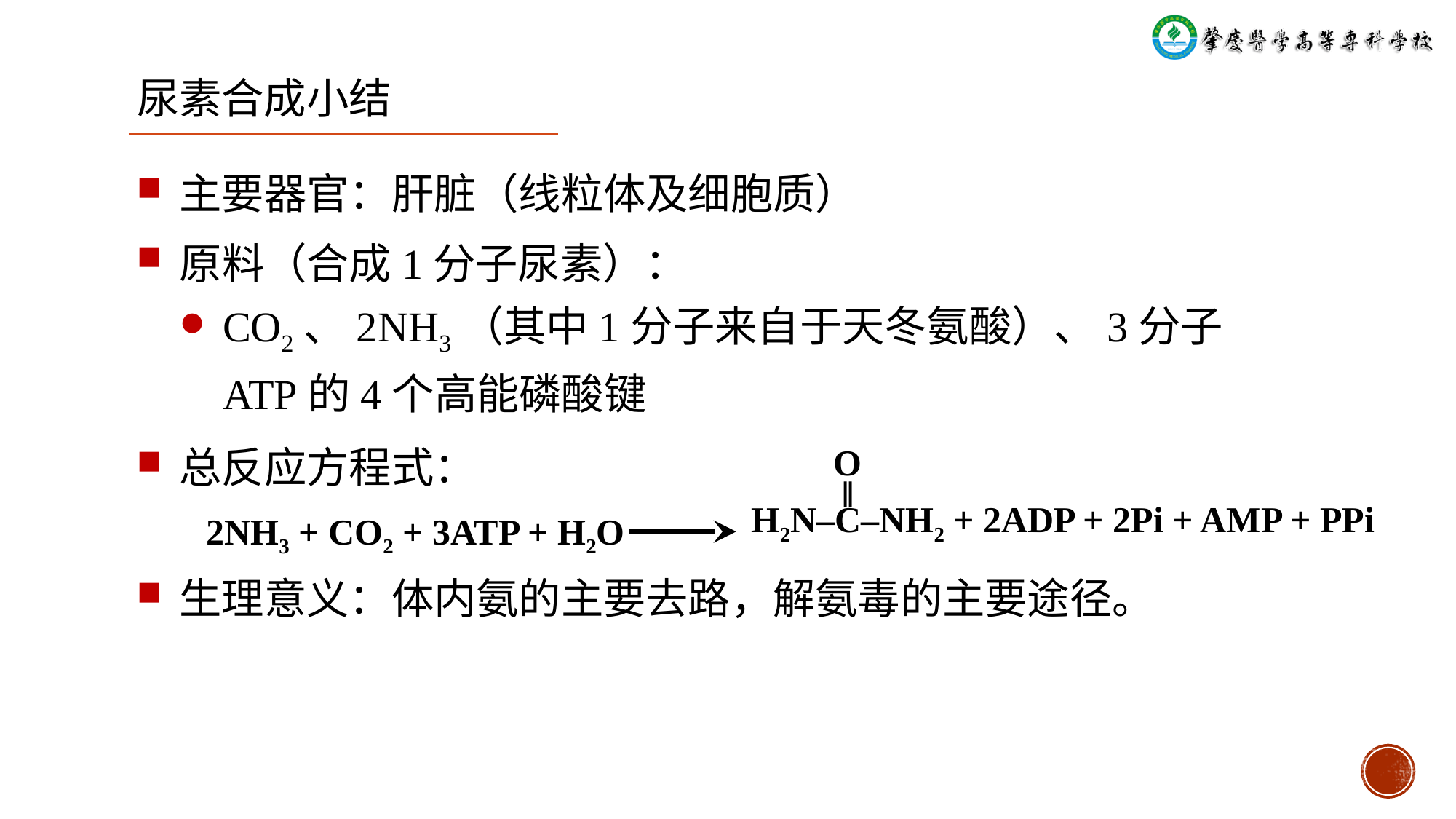

尿素合成小结
主要器官：肝脏（线粒体及细胞质）
原料（合成1分子尿素）：
CO2、2NH3（其中1分子来自于天冬氨酸）、3分子ATP的4个高能磷酸键

总反应方程式：
         O
          ‖
H2N‒C‒NH2 + 2ADP + 2Pi + AMP + PPi
2NH3 + CO2 + 3ATP + H2O

生理意义：体内氨的主要去路，解氨毒的主要途径。